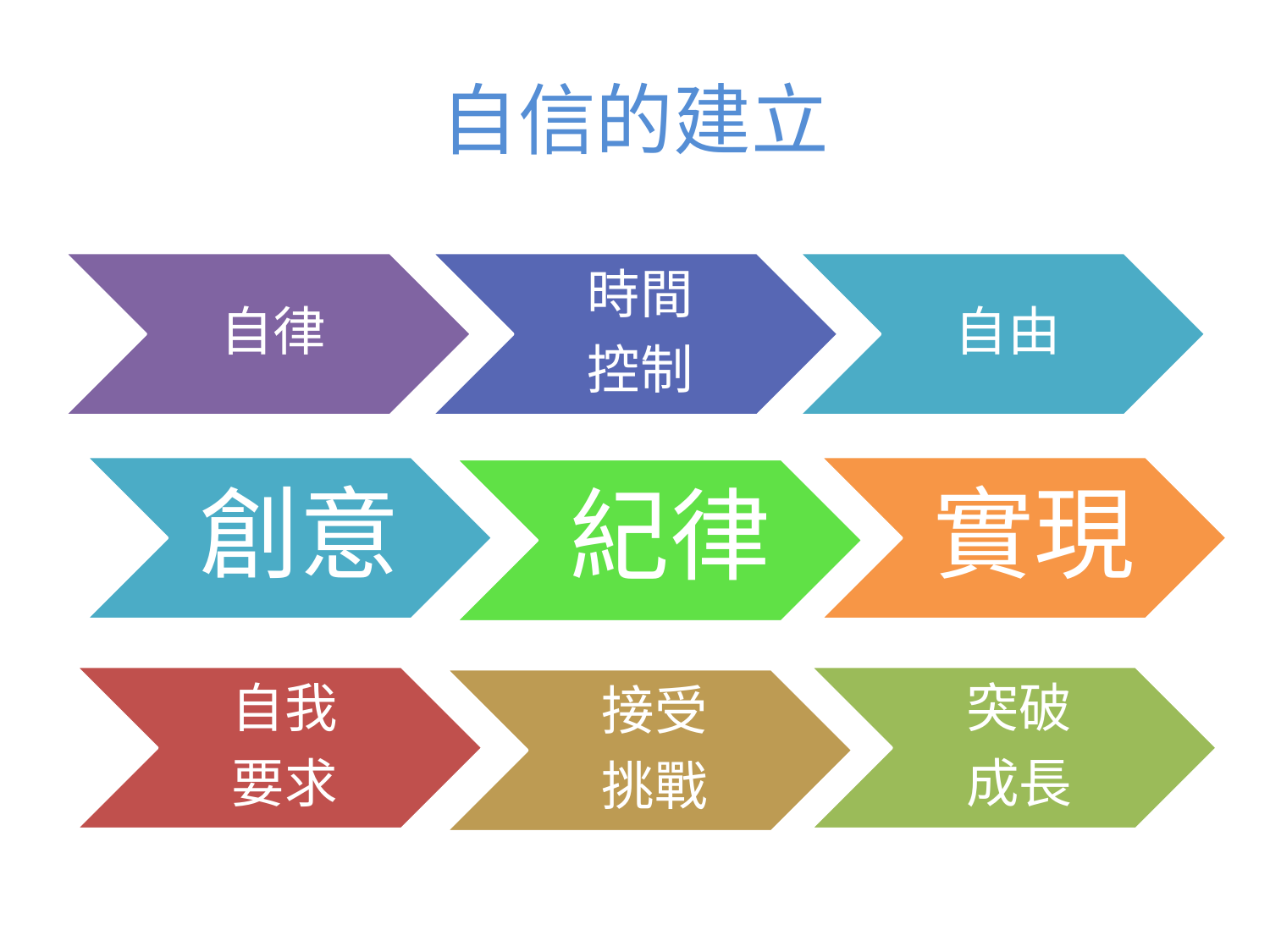

# 自信的建立
自律
時間
控制
自由
創意
紀律
實現
自我
要求
接受
挑戰
突破
成長